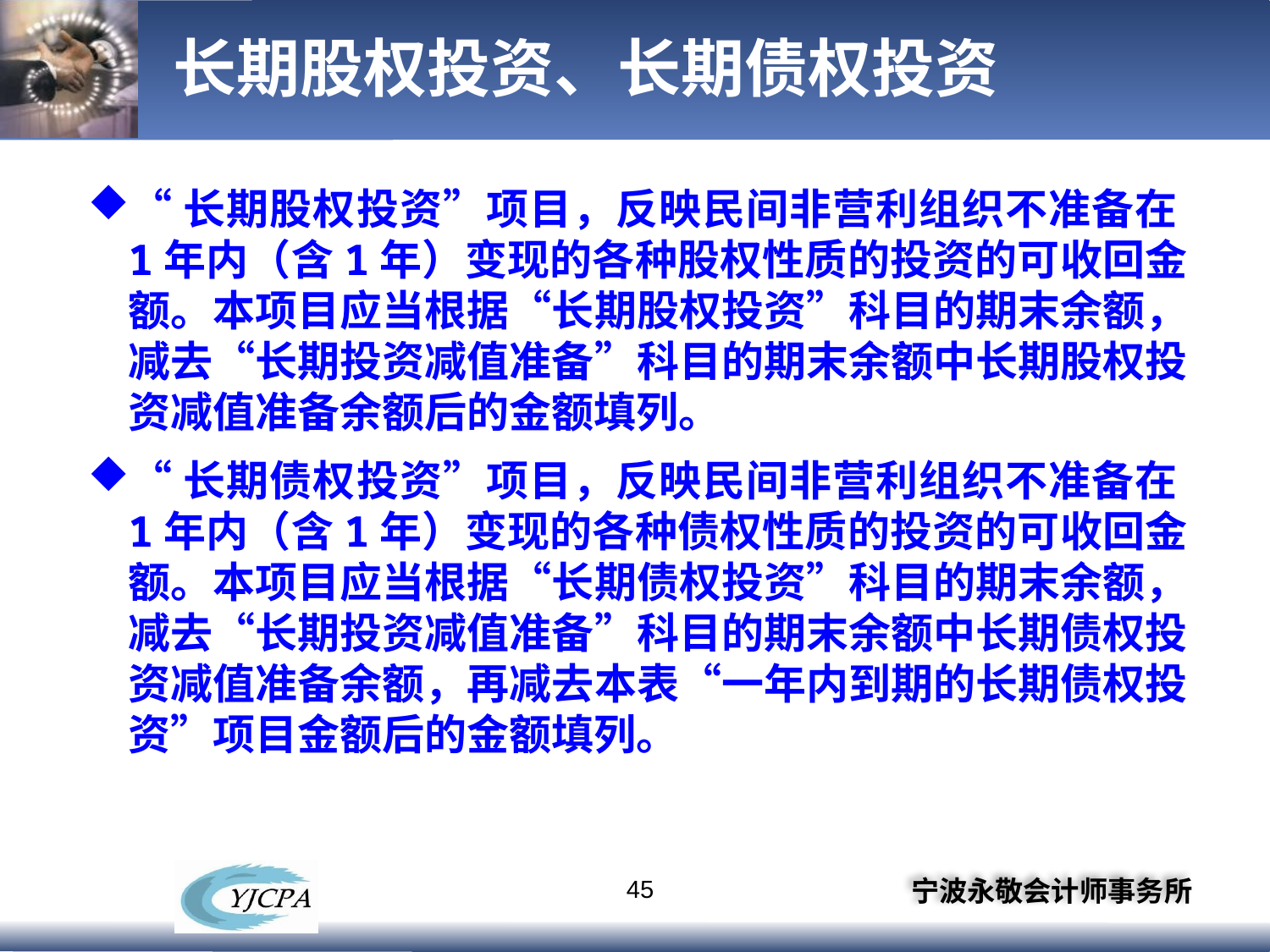

# 长期股权投资、长期债权投资
“长期股权投资”项目，反映民间非营利组织不准备在1年内（含1年）变现的各种股权性质的投资的可收回金额。本项目应当根据“长期股权投资”科目的期末余额，减去“长期投资减值准备”科目的期末余额中长期股权投资减值准备余额后的金额填列。
“长期债权投资”项目，反映民间非营利组织不准备在1年内（含1年）变现的各种债权性质的投资的可收回金额。本项目应当根据“长期债权投资”科目的期末余额，减去“长期投资减值准备”科目的期末余额中长期债权投资减值准备余额，再减去本表“一年内到期的长期债权投资”项目金额后的金额填列。